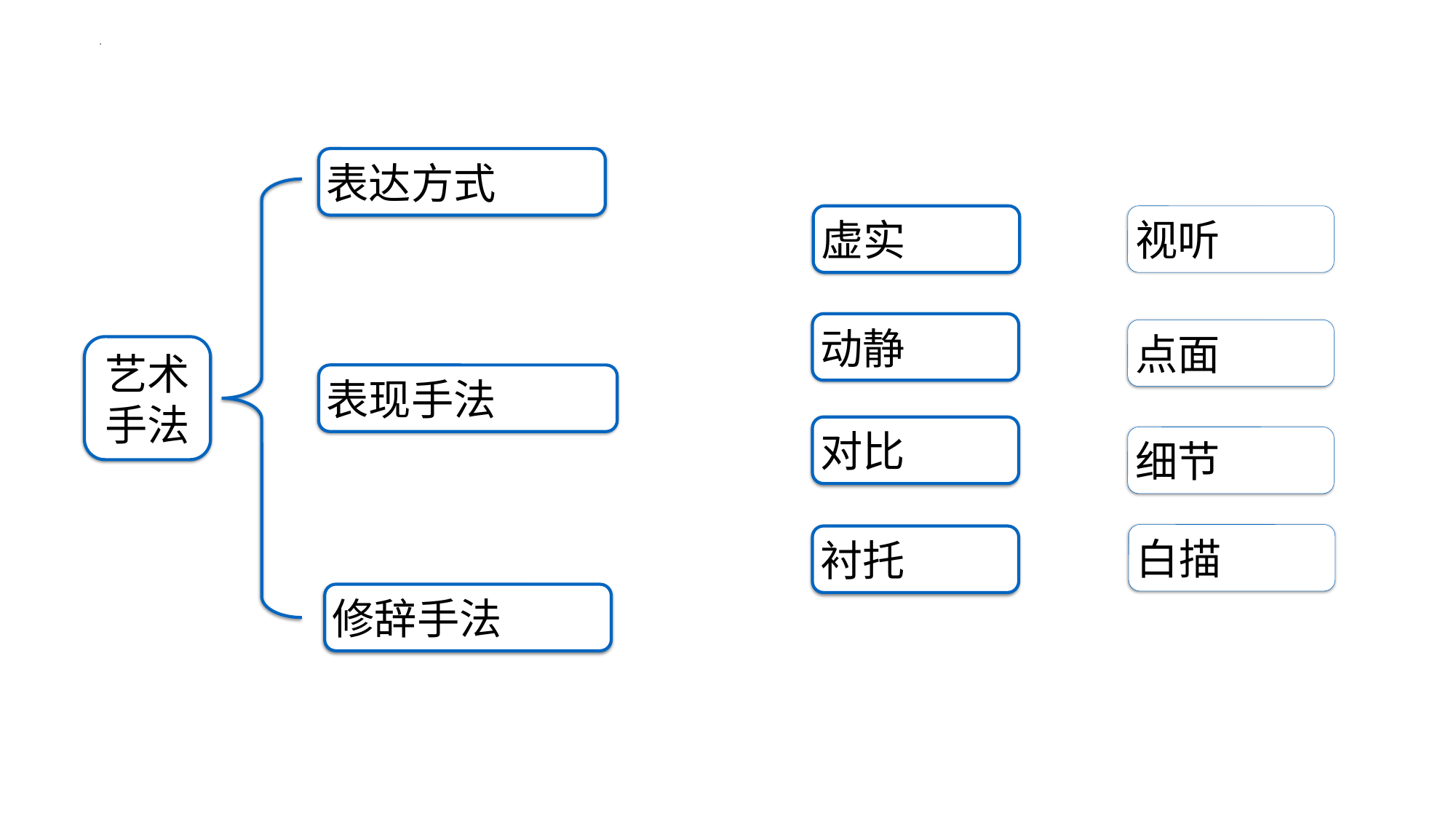

表现手法（表达技巧、艺术手法）的知识体系
表达方式

虚实
艺术手法
表现手法
修辞手法
视听
动静
点面
对比
细节
白描
衬托